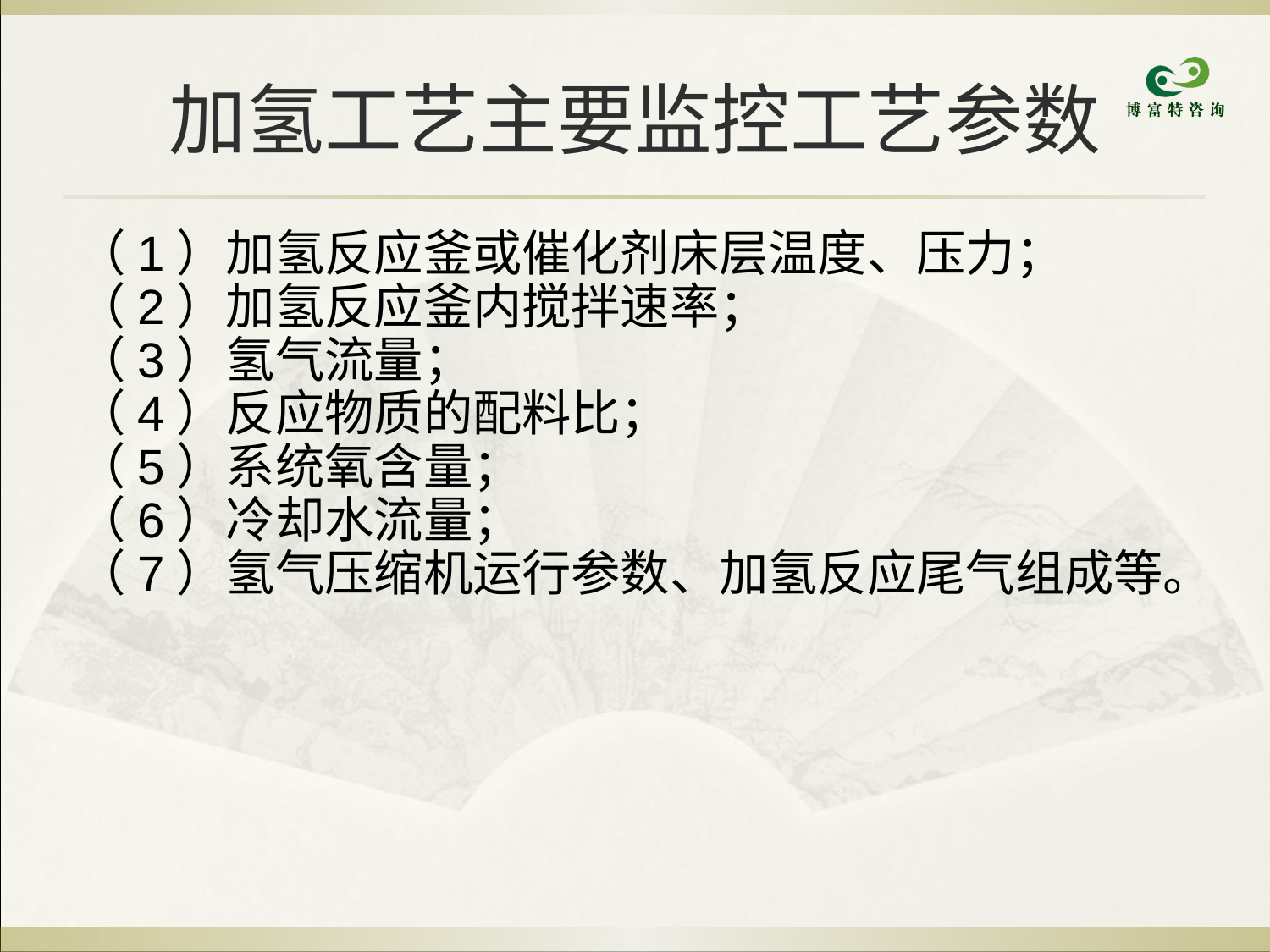

加氢工艺主要监控工艺参数
（1）加氢反应釜或催化剂床层温度、压力；
（2）加氢反应釜内搅拌速率；
（3）氢气流量；
（4）反应物质的配料比；
（5）系统氧含量；
（6）冷却水流量；
（7）氢气压缩机运行参数、加氢反应尾气组成等。